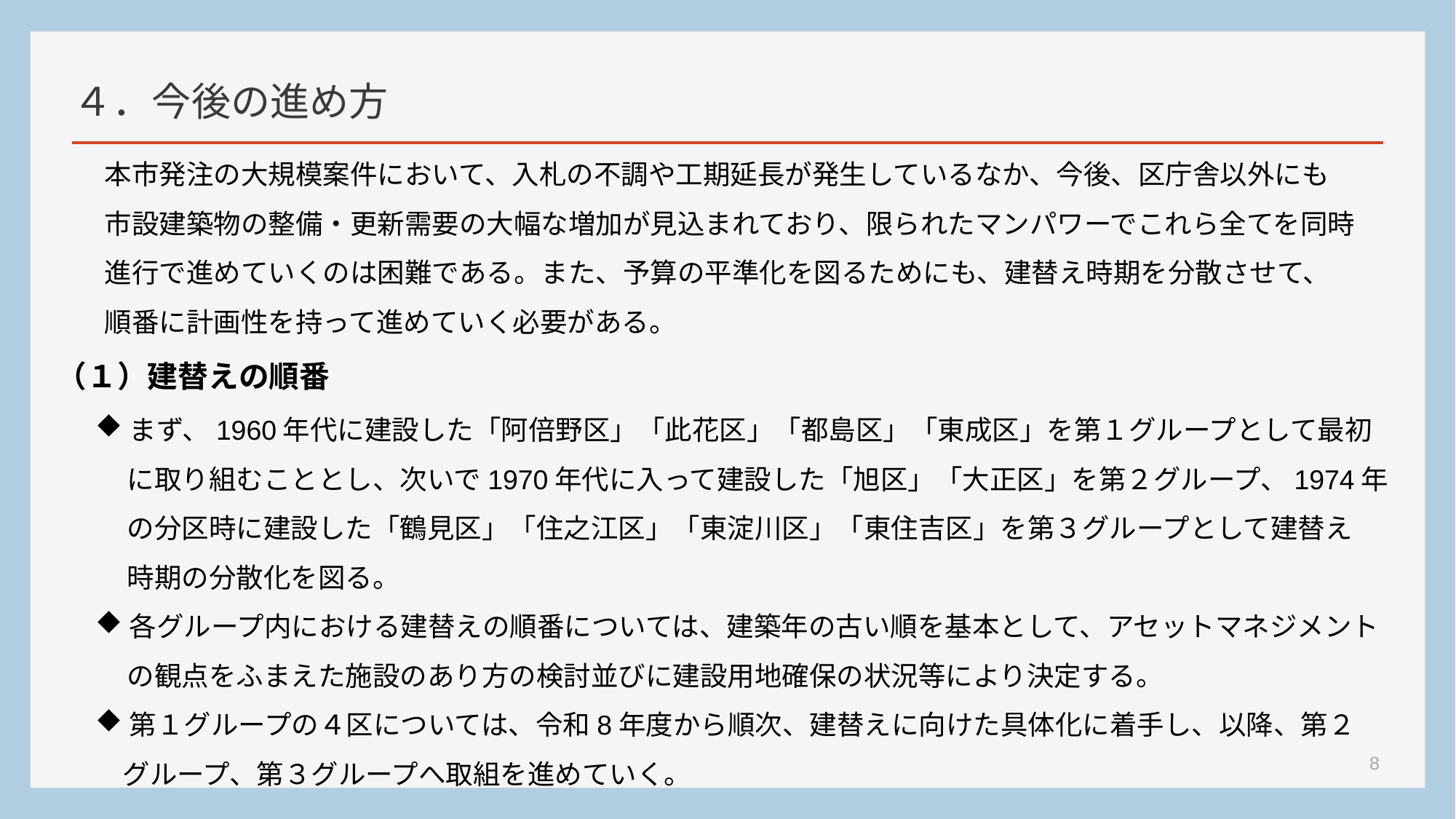

# ４．今後の進め方
本市発注の大規模案件において、入札の不調や工期延長が発生しているなか、今後、区庁舎以外にも
市設建築物の整備・更新需要の大幅な増加が見込まれており、限られたマンパワーでこれら全てを同時
進行で進めていくのは困難である。また、予算の平準化を図るためにも、建替え時期を分散させて、
順番に計画性を持って進めていく必要がある。
（１）建替えの順番
まず、1960年代に建設した「阿倍野区」「此花区」「都島区」「東成区」を第１グループとして最初
に取り組むこととし、次いで1970年代に入って建設した「旭区」「大正区」を第２グループ、1974年
の分区時に建設した「鶴見区」「住之江区」「東淀川区」「東住吉区」を第３グループとして建替え
時期の分散化を図る。
各グループ内における建替えの順番については、建築年の古い順を基本として、アセットマネジメント
の観点をふまえた施設のあり方の検討並びに建設用地確保の状況等により決定する。
第１グループの４区については、令和8年度から順次、建替えに向けた具体化に着手し、以降、第２
　グループ、第３グループへ取組を進めていく。
8